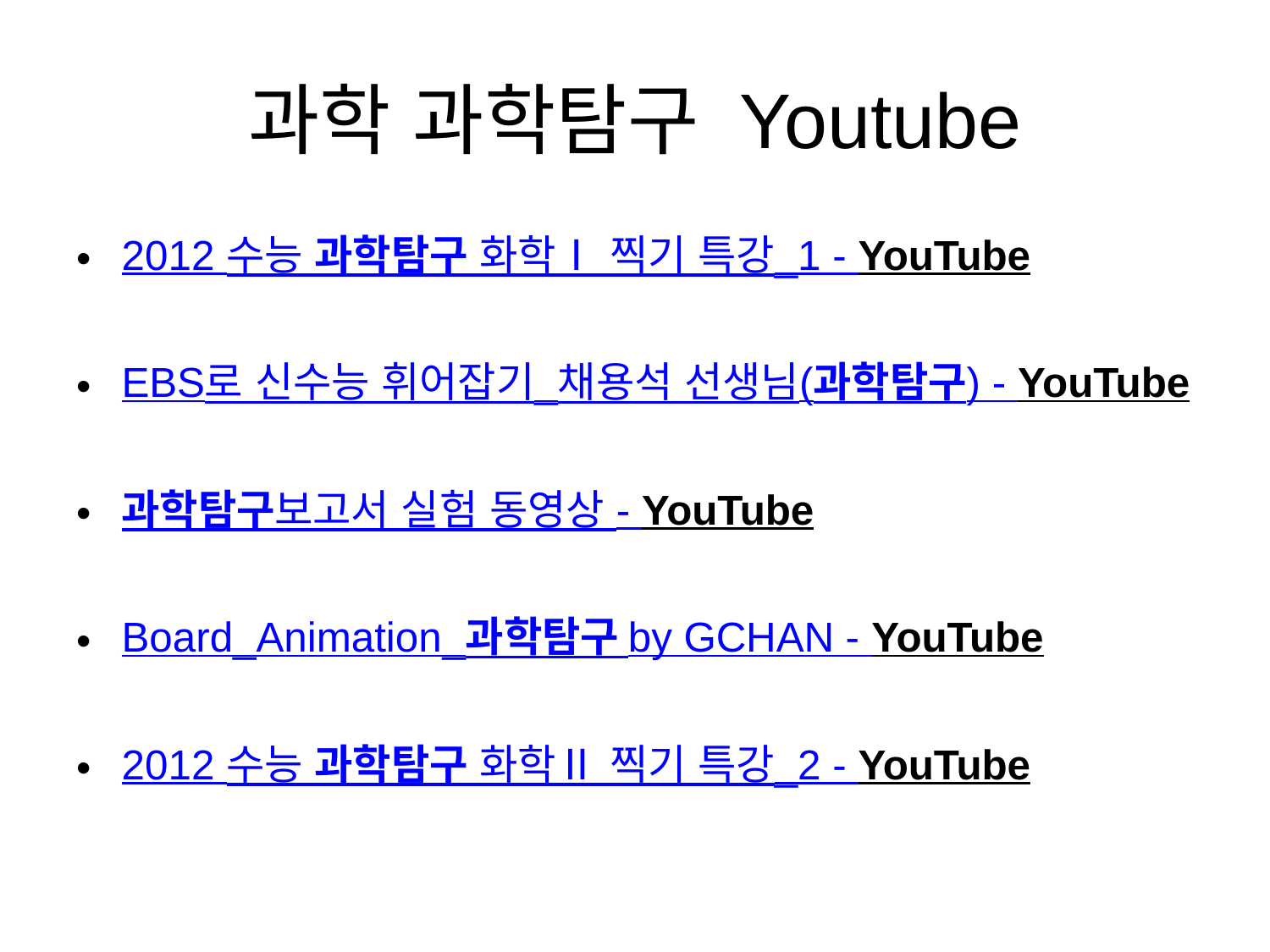

# 과학 과학탐구 Youtube
2012 수능 과학탐구 화학Ⅰ 찍기 특강_1 - YouTube

EBS로 신수능 휘어잡기_채용석 선생님(과학탐구) - YouTube

과학탐구보고서 실험 동영상 - YouTube

Board_Animation_과학탐구 by GCHAN - YouTube

2012 수능 과학탐구 화학Ⅱ 찍기 특강_2 - YouTube